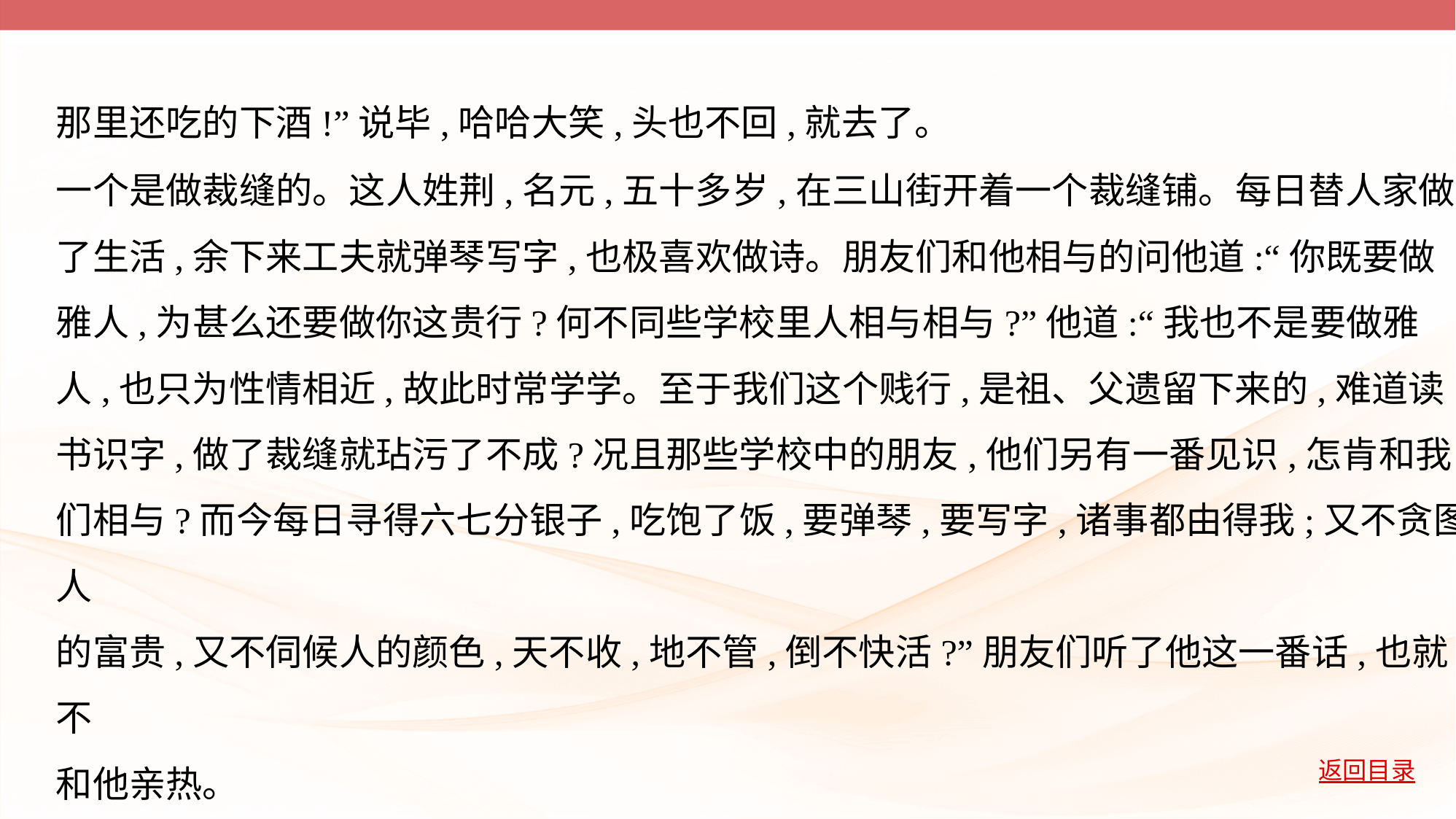

那里还吃的下酒!”说毕,哈哈大笑,头也不回,就去了。
一个是做裁缝的。这人姓荆,名元,五十多岁,在三山街开着一个裁缝铺。每日替人家做
了生活,余下来工夫就弹琴写字,也极喜欢做诗。朋友们和他相与的问他道:“你既要做
雅人,为甚么还要做你这贵行?何不同些学校里人相与相与?”他道:“我也不是要做雅
人,也只为性情相近,故此时常学学。至于我们这个贱行,是祖、父遗留下来的,难道读
书识字,做了裁缝就玷污了不成?况且那些学校中的朋友,他们另有一番见识,怎肯和我
们相与?而今每日寻得六七分银子,吃饱了饭,要弹琴,要写字,诸事都由得我;又不贪图人
的富贵,又不伺候人的颜色,天不收,地不管,倒不快活?”朋友们听了他这一番话,也就不
和他亲热。
一日,荆元吃过了饭,思量没事,一径踱到清凉山来。这清凉山是城西极幽静的所在。他